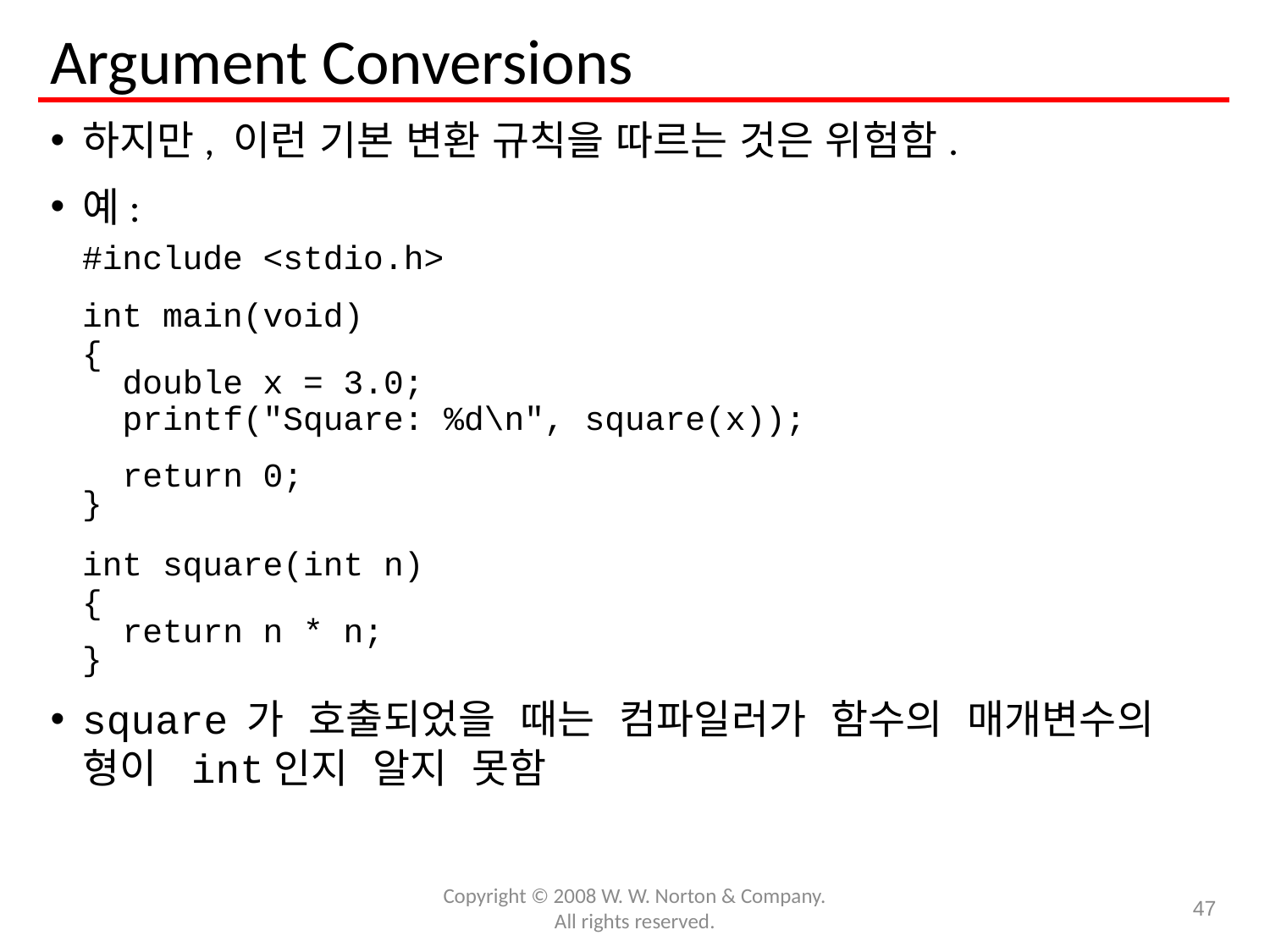

# Argument Conversions
하지만, 이런 기본 변환 규칙을 따르는 것은 위험함.
예:
	#include <stdio.h>

	int main(void)
	{
	  double x = 3.0;
	  printf("Square: %d\n", square(x));

	  return 0;
	}

	int square(int n)
	{
	  return n * n;
	}
square 가 호출되었을 때는 컴파일러가 함수의 매개변수의 형이 int인지 알지 못함

Copyright © 2008 W. W. Norton & Company.
All rights reserved.
47